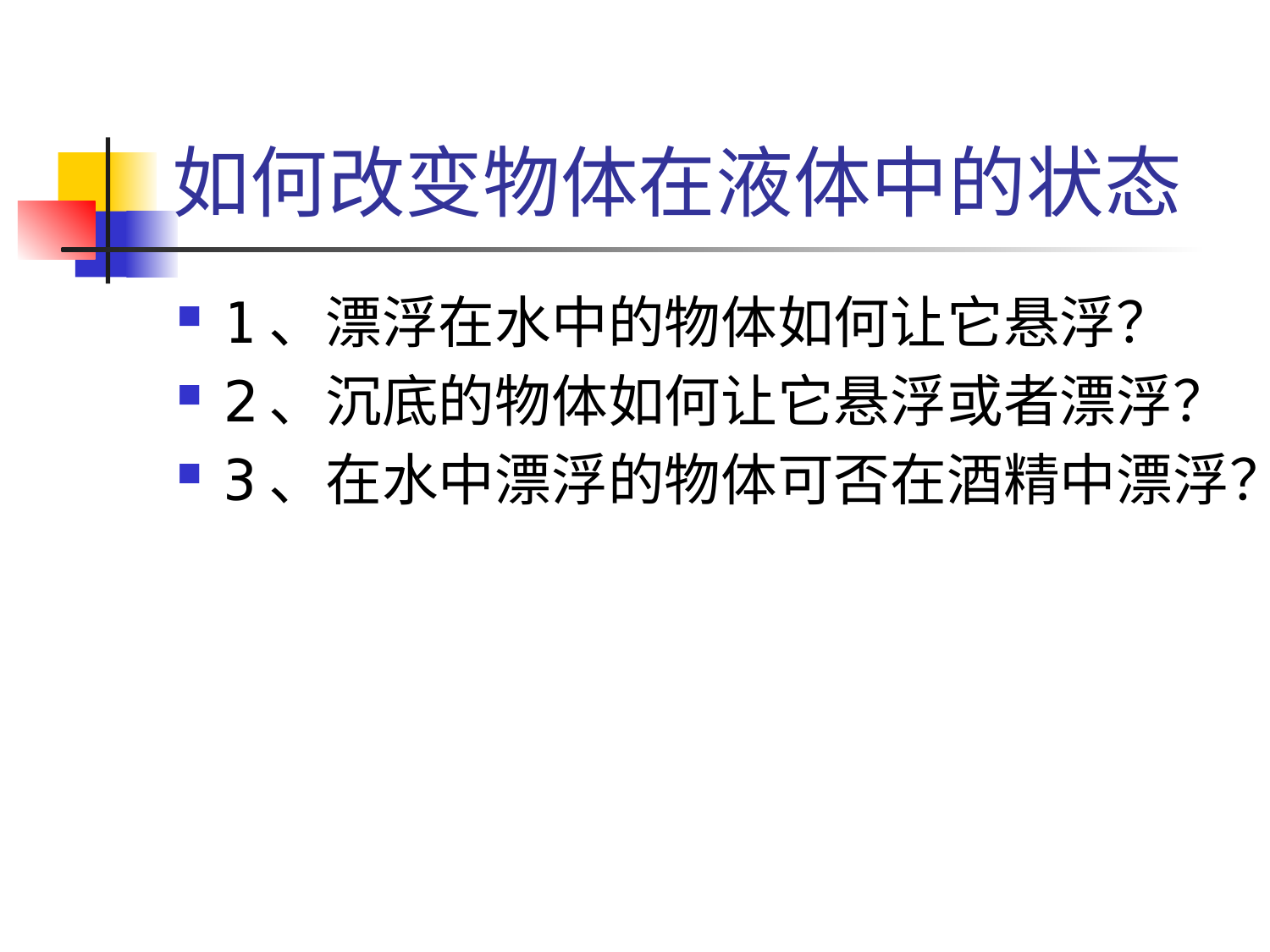

# 如何改变物体在液体中的状态
1、漂浮在水中的物体如何让它悬浮？
2、沉底的物体如何让它悬浮或者漂浮？
3、在水中漂浮的物体可否在酒精中漂浮？